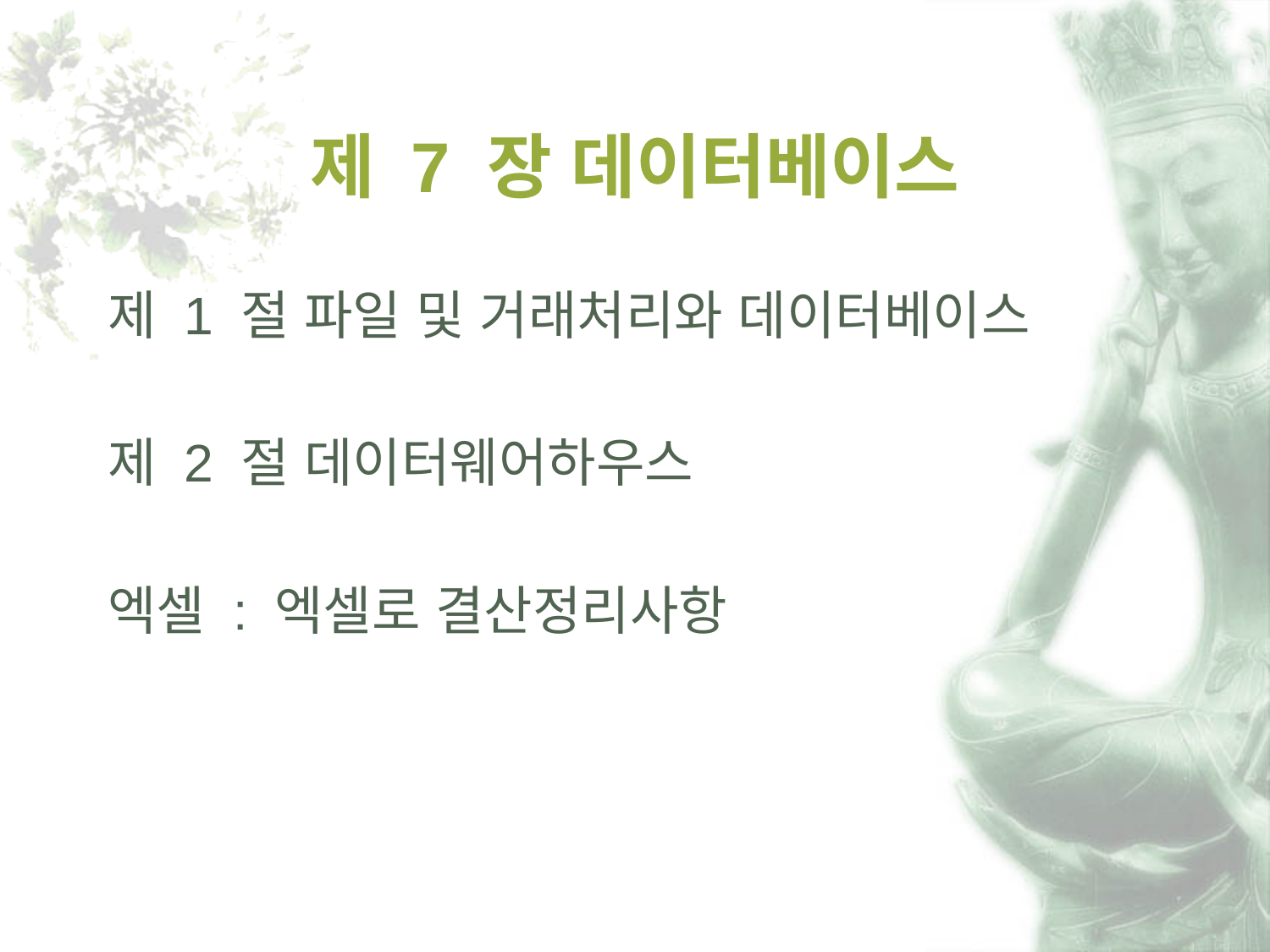

# 제 7 장 데이터베이스
제 1 절 파일 및 거래처리와 데이터베이스

제 2 절 데이터웨어하우스

엑셀 : 엑셀로 결산정리사항